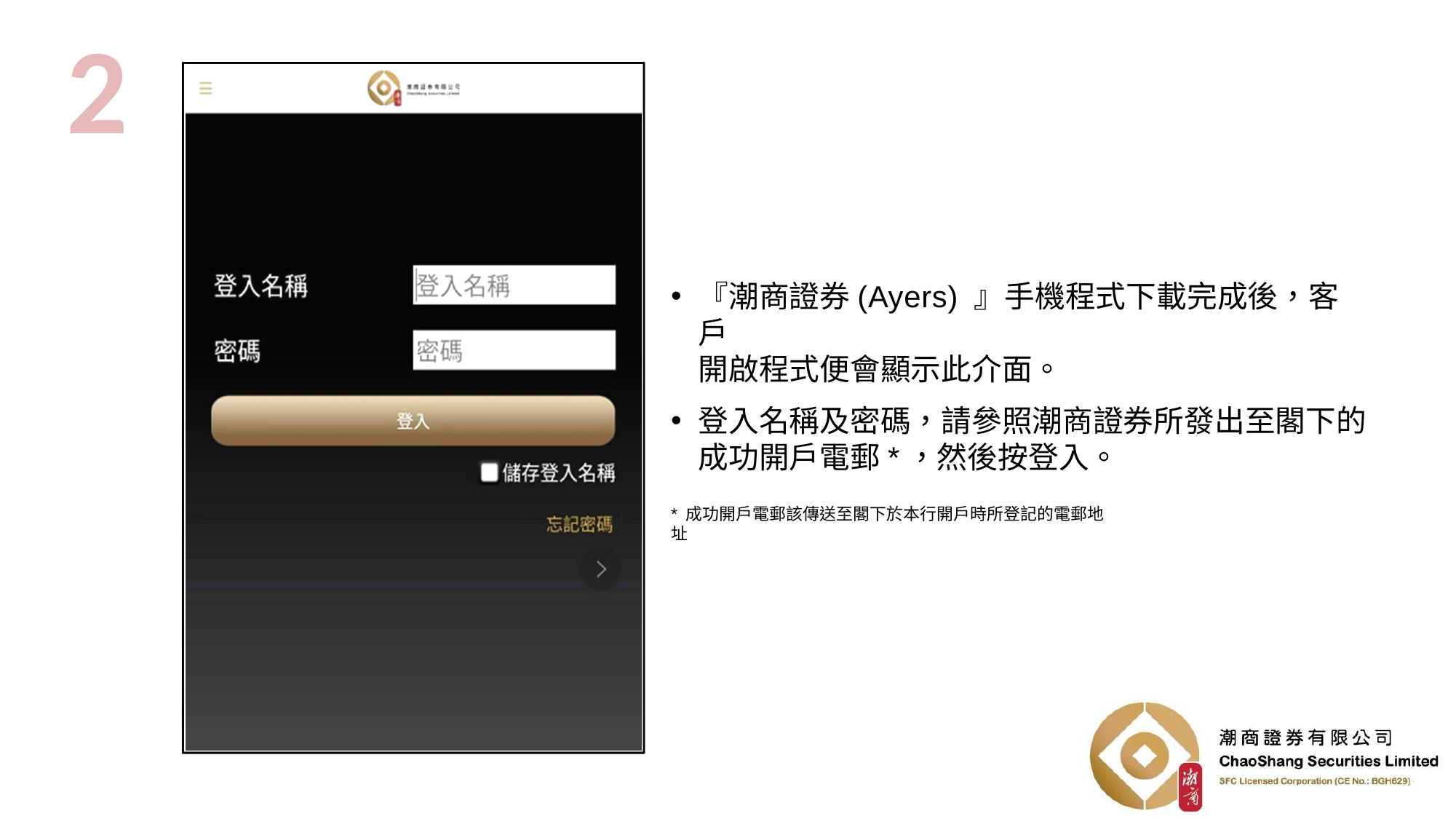

2

『潮商證券(Ayers) 』手機程式下載完成後，客戶
開啟程式便會顯示此介面。
登入名稱及密碼，請參照潮商證券所發出至閣下的 成功開戶電郵*，然後按登入。
* 成功開戶電郵該傳送至閣下於本行開戶時所登記的電郵地址